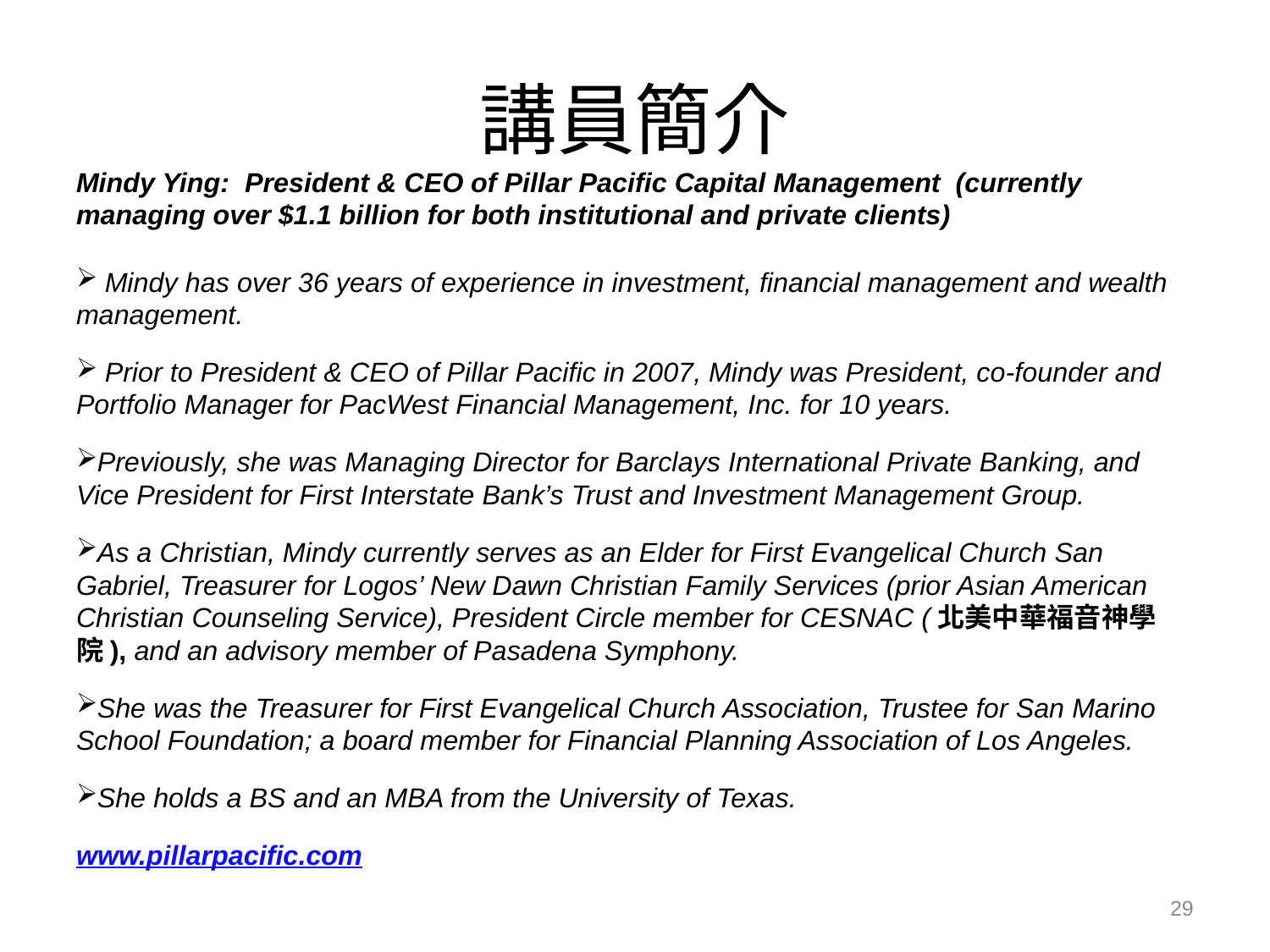

# 講員簡介
Mindy Ying:  President & CEO of Pillar Pacific Capital Management  (currently managing over $1.1 billion for both institutional and private clients)

 Mindy has over 36 years of experience in investment, financial management and wealth management.

 Prior to President & CEO of Pillar Pacific in 2007, Mindy was President, co-founder and Portfolio Manager for PacWest Financial Management, Inc. for 10 years.

Previously, she was Managing Director for Barclays International Private Banking, and Vice President for First Interstate Bank’s Trust and Investment Management Group.

As a Christian, Mindy currently serves as an Elder for First Evangelical Church San Gabriel, Treasurer for Logos’ New Dawn Christian Family Services (prior Asian American Christian Counseling Service), President Circle member for CESNAC (北美中華福音神學院), and an advisory member of Pasadena Symphony.

She was the Treasurer for First Evangelical Church Association, Trustee for San Marino School Foundation; a board member for Financial Planning Association of Los Angeles.

She holds a BS and an MBA from the University of Texas.

www.pillarpacific.com

29